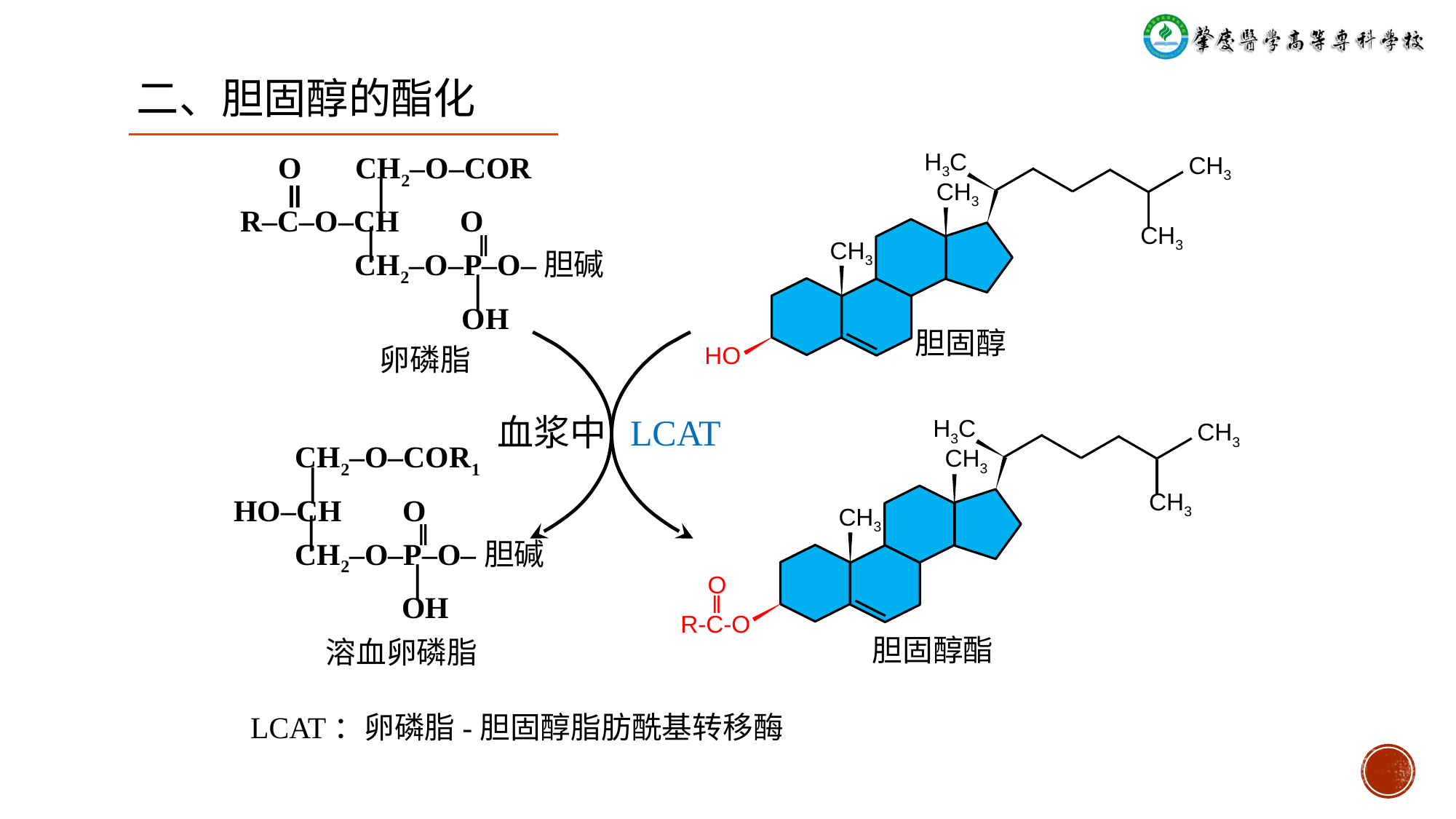

二、胆固醇的酯化
H3C
CH3
     O       CH2‒O‒COR
      ‖         ׀
R‒C‒O‒CH        O
                ׀             ‖
               CH2‒O‒P‒O‒胆碱
                              ׀
                             OH

CH3

CH3
CH3

胆固醇

HO
卵磷脂
LCAT
血浆中
H3C
CH3

CH3
        CH2‒O‒COR1
         ׀
HO‒CH        O
         ׀             ‖
        CH2‒O‒P‒O‒胆碱
                       ׀
                      OH

CH3
CH3

    O
     ‖
R-C-O

胆固醇酯
溶血卵磷脂
LCAT：卵磷脂-胆固醇脂肪酰基转移酶